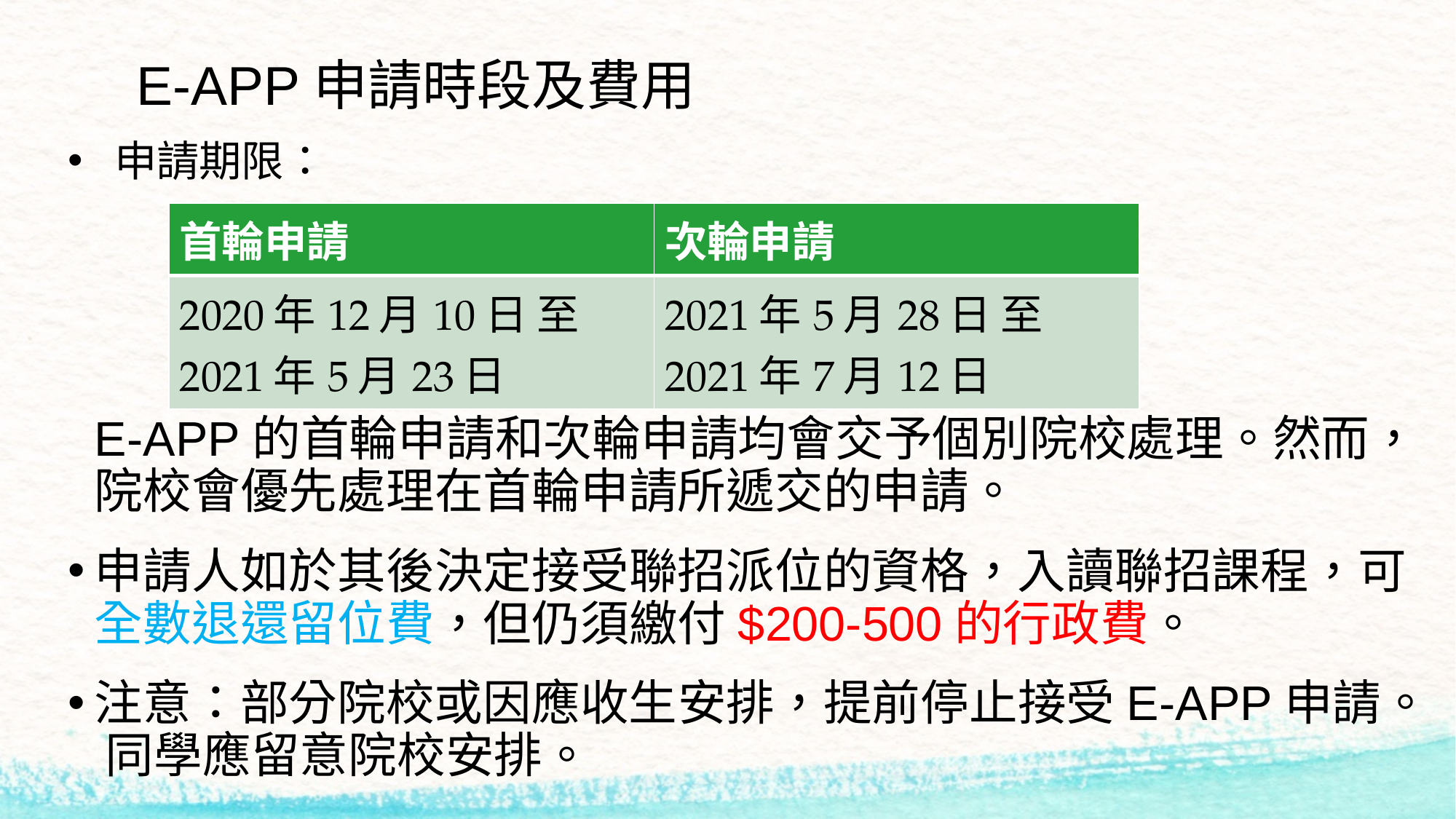

# E-APP申請時段及費用
 申請期限：
E-APP的首輪申請和次輪申請均會交予個別院校處理。然而，院校會優先處理在首輪申請所遞交的申請。
申請人如於其後決定接受聯招派位的資格，入讀聯招課程，可全數退還留位費，但仍須繳付$200-500的行政費。
注意：部分院校或因應收生安排，提前停止接受E-APP申請。 同學應留意院校安排。

| 首輪申請 | 次輪申請 |
| --- | --- |
| 2020年12月10日 至 2021年5月23日 | 2021年5月28日 至 2021年7月12日 |